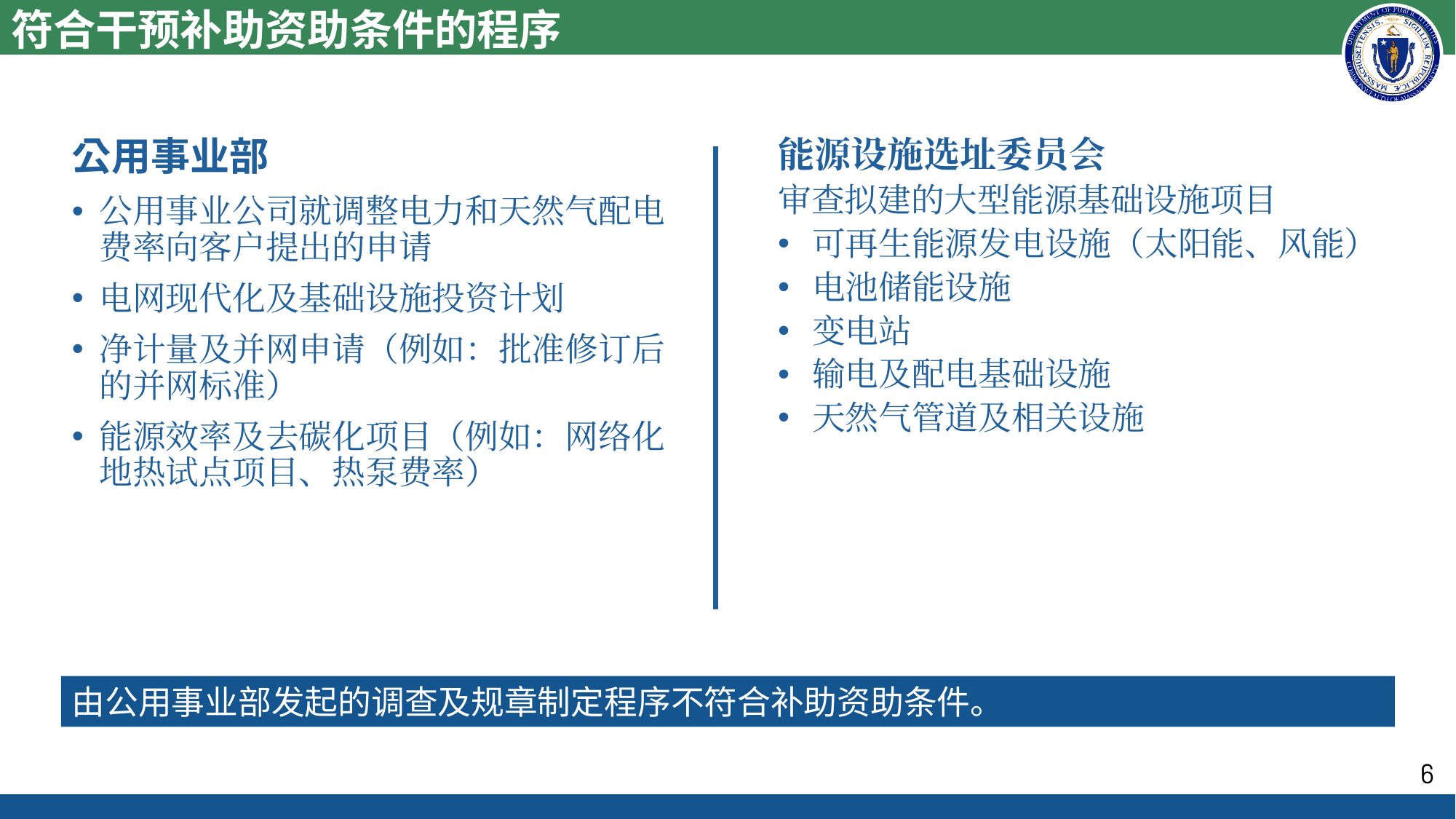

# 符合干预补助资助条件的程序
公用事业部
公用事业公司就调整电力和天然气配电费率向客户提出的申请
电网现代化及基础设施投资计划
净计量及并网申请（例如：批准修订后的并网标准）
能源效率及去碳化项目（例如：网络化地热试点项目、热泵费率）
能源设施选址委员会
审查拟建的大型能源基础设施项目
可再生能源发电设施（太阳能、风能）
电池储能设施
变电站
输电及配电基础设施
天然气管道及相关设施

由公用事业部发起的调查及规章制定程序不符合补助资助条件。
6